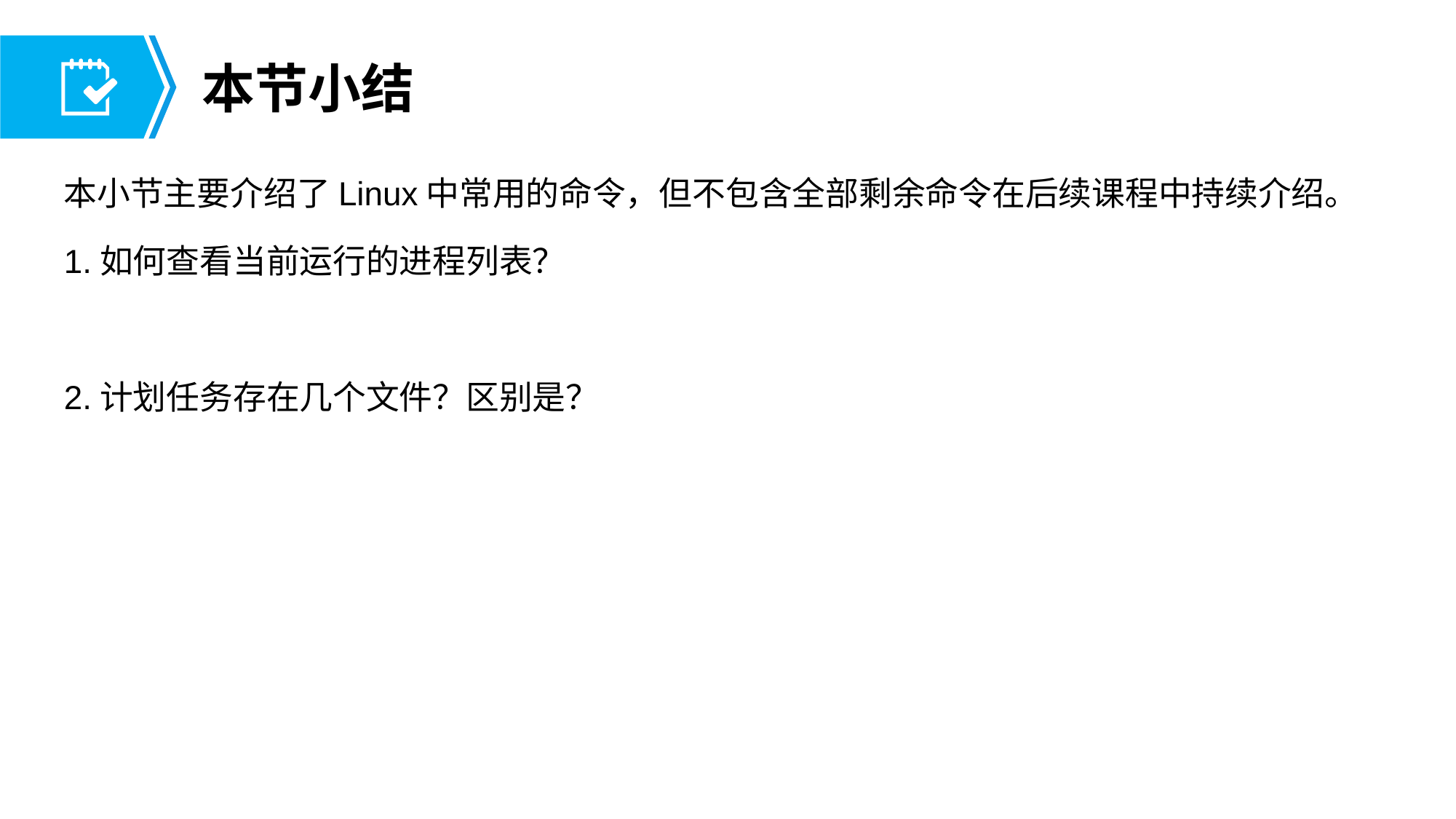

本小节主要介绍了Linux中常用的命令，但不包含全部剩余命令在后续课程中持续介绍。
1.如何查看当前运行的进程列表？

2.计划任务存在几个文件？区别是？